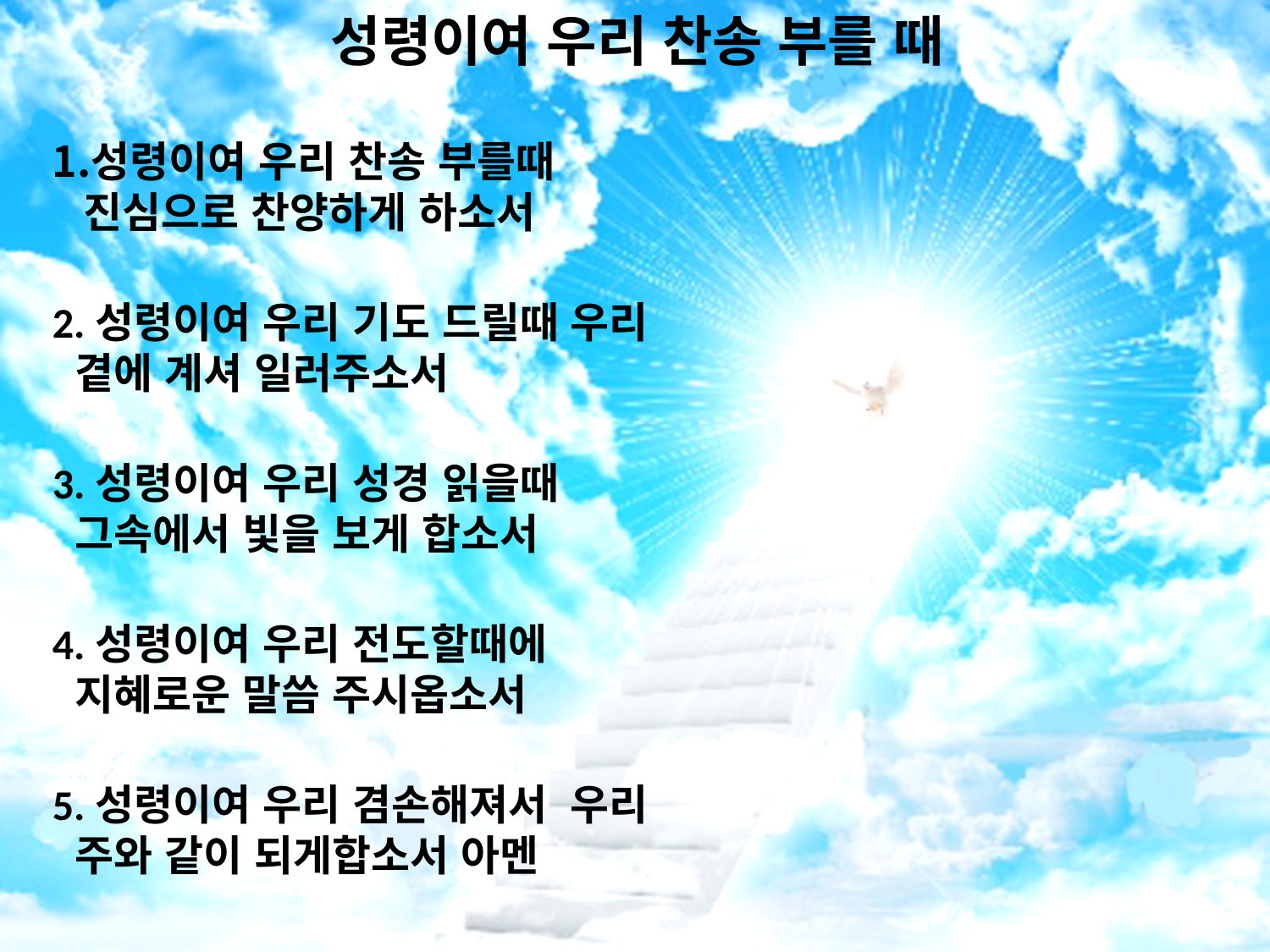

# 성령이여 우리 찬송 부를 때
성령이여 우리 찬송 부를때    진심으로 찬양하게 하소서
2.성령이여 우리 기도 드릴때 우리 곁에 계셔 일러주소서
3.성령이여 우리 성경 읽을때 그속에서 빛을 보게 합소서
4.성령이여 우리 전도할때에 지혜로운 말씀 주시옵소서
5.성령이여 우리 겸손해져서  우리 주와 같이 되게합소서 아멘